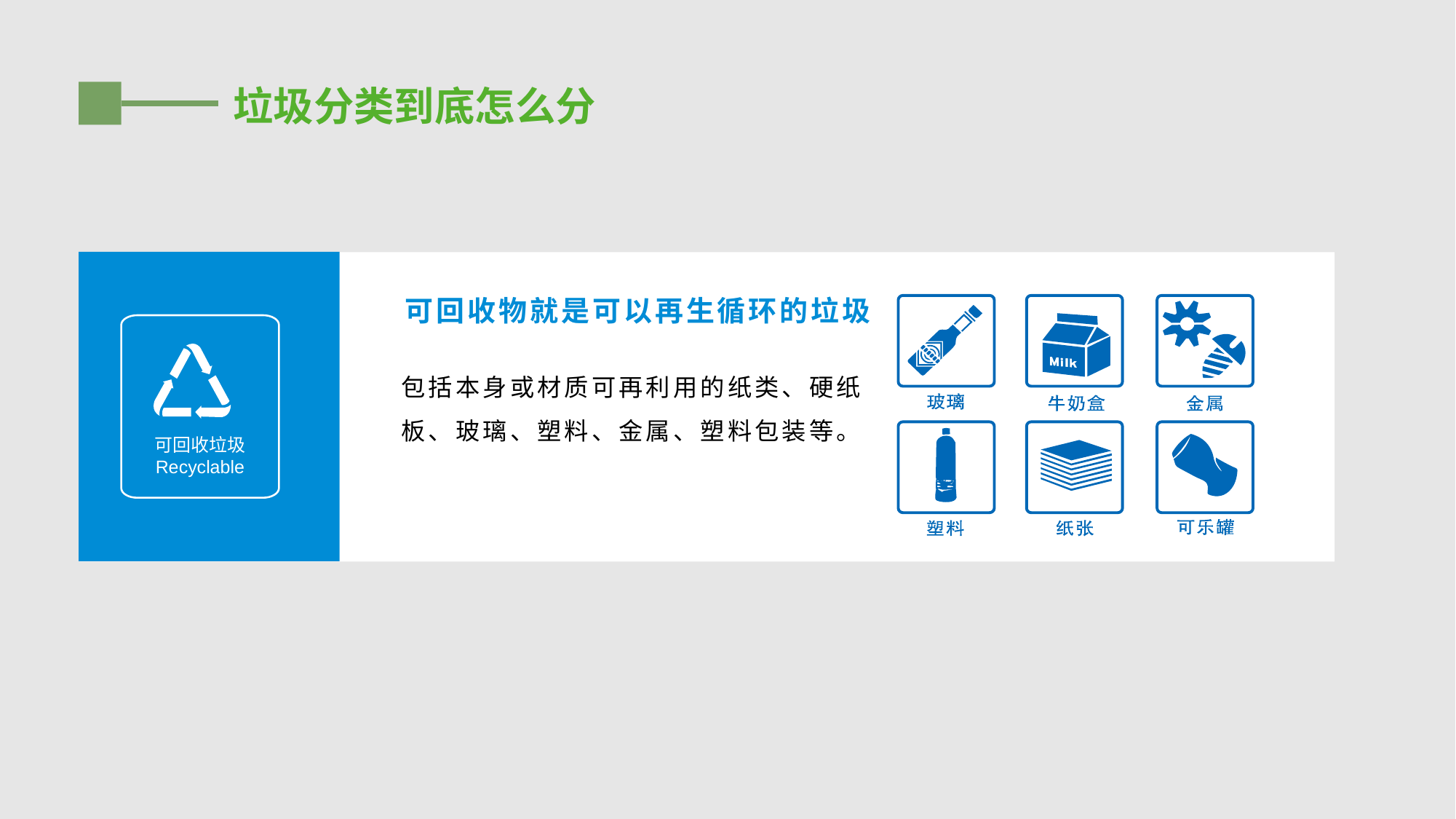

垃圾分类到底怎么分

可回收垃圾
Recyclable

可回收物就是可以再生循环的垃圾

包括本身或材质可再利用的纸类、硬纸板、玻璃、塑料、金属、塑料包装等。